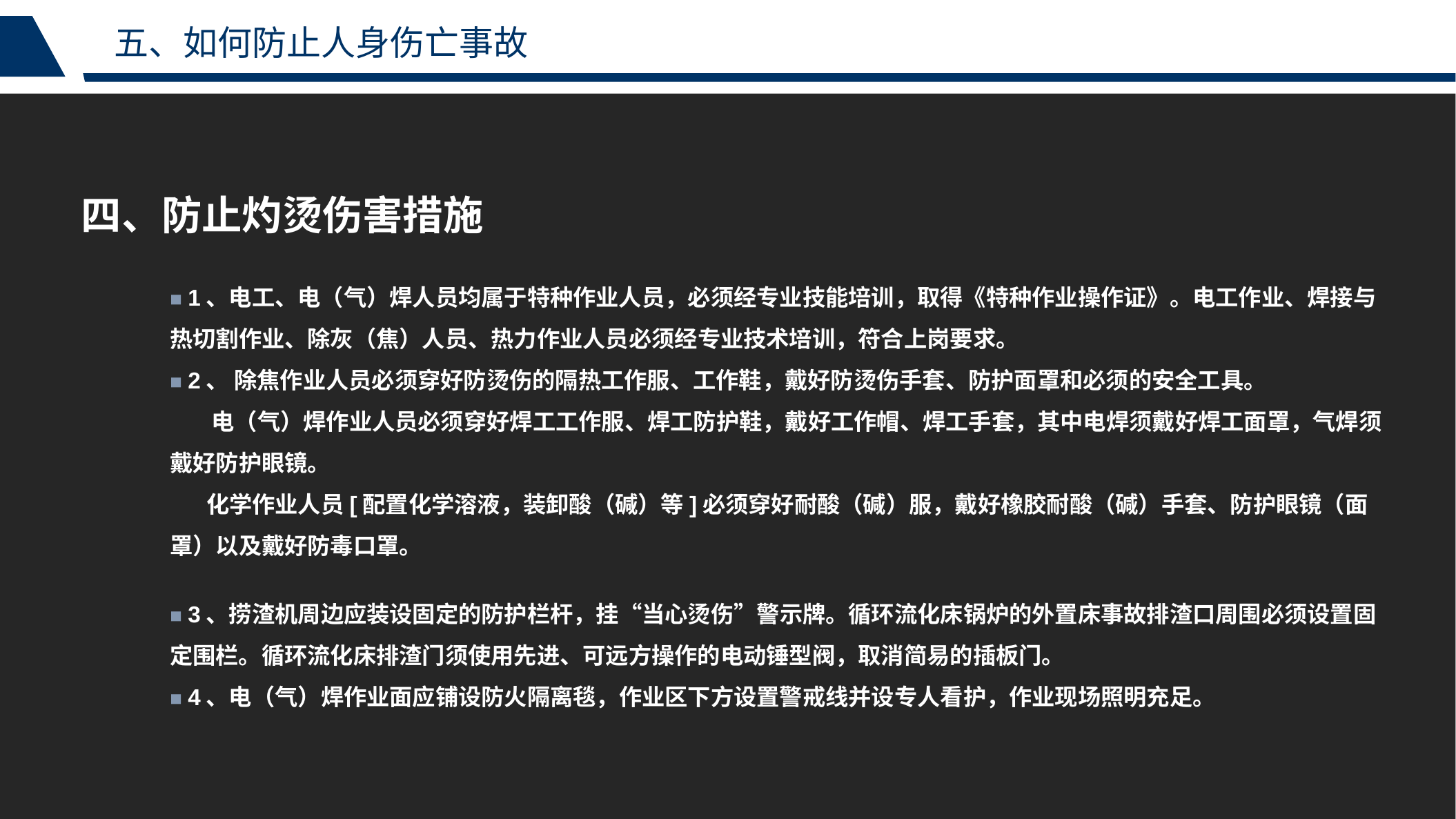

五、如何防止人身伤亡事故

四、防止灼烫伤害措施
■ 1、电工、电（气）焊人员均属于特种作业人员，必须经专业技能培训，取得《特种作业操作证》。电工作业、焊接与热切割作业、除灰（焦）人员、热力作业人员必须经专业技术培训，符合上岗要求。
■ 2、 除焦作业人员必须穿好防烫伤的隔热工作服、工作鞋，戴好防烫伤手套、防护面罩和必须的安全工具。
       电（气）焊作业人员必须穿好焊工工作服、焊工防护鞋，戴好工作帽、焊工手套，其中电焊须戴好焊工面罩，气焊须戴好防护眼镜。
      化学作业人员[配置化学溶液，装卸酸（碱）等]必须穿好耐酸（碱）服，戴好橡胶耐酸（碱）手套、防护眼镜（面罩）以及戴好防毒口罩。
■ 3、捞渣机周边应装设固定的防护栏杆，挂“当心烫伤”警示牌。循环流化床锅炉的外置床事故排渣口周围必须设置固定围栏。循环流化床排渣门须使用先进、可远方操作的电动锤型阀，取消简易的插板门。
■ 4、电（气）焊作业面应铺设防火隔离毯，作业区下方设置警戒线并设专人看护，作业现场照明充足。